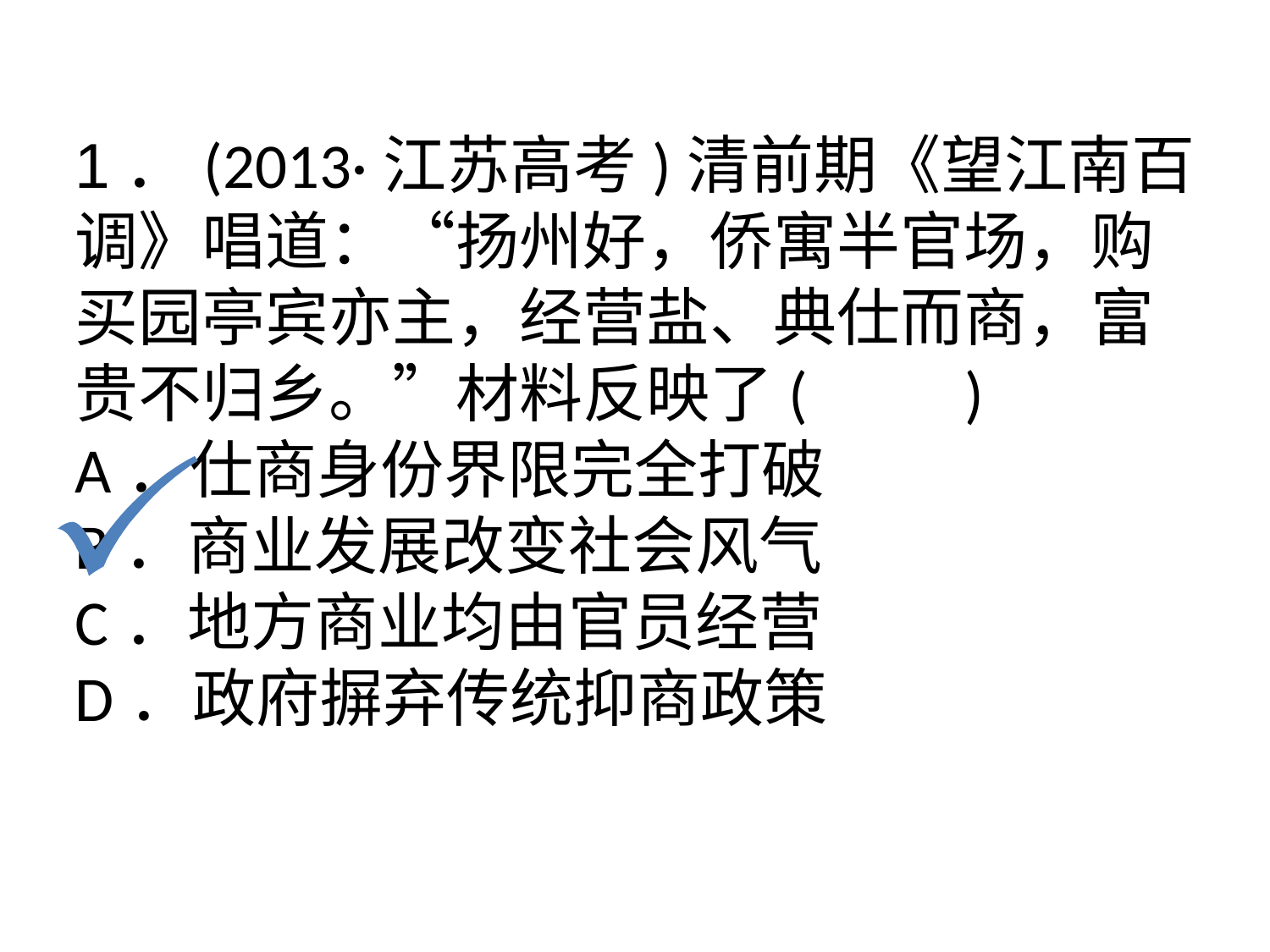

1．(2013·江苏高考)清前期《望江南百调》唱道：“扬州好，侨寓半官场，购买园亭宾亦主，经营盐、典仕而商，富贵不归乡。”材料反映了(　　)A．仕商身份界限完全打破B．商业发展改变社会风气C．地方商业均由官员经营D．政府摒弃传统抑商政策